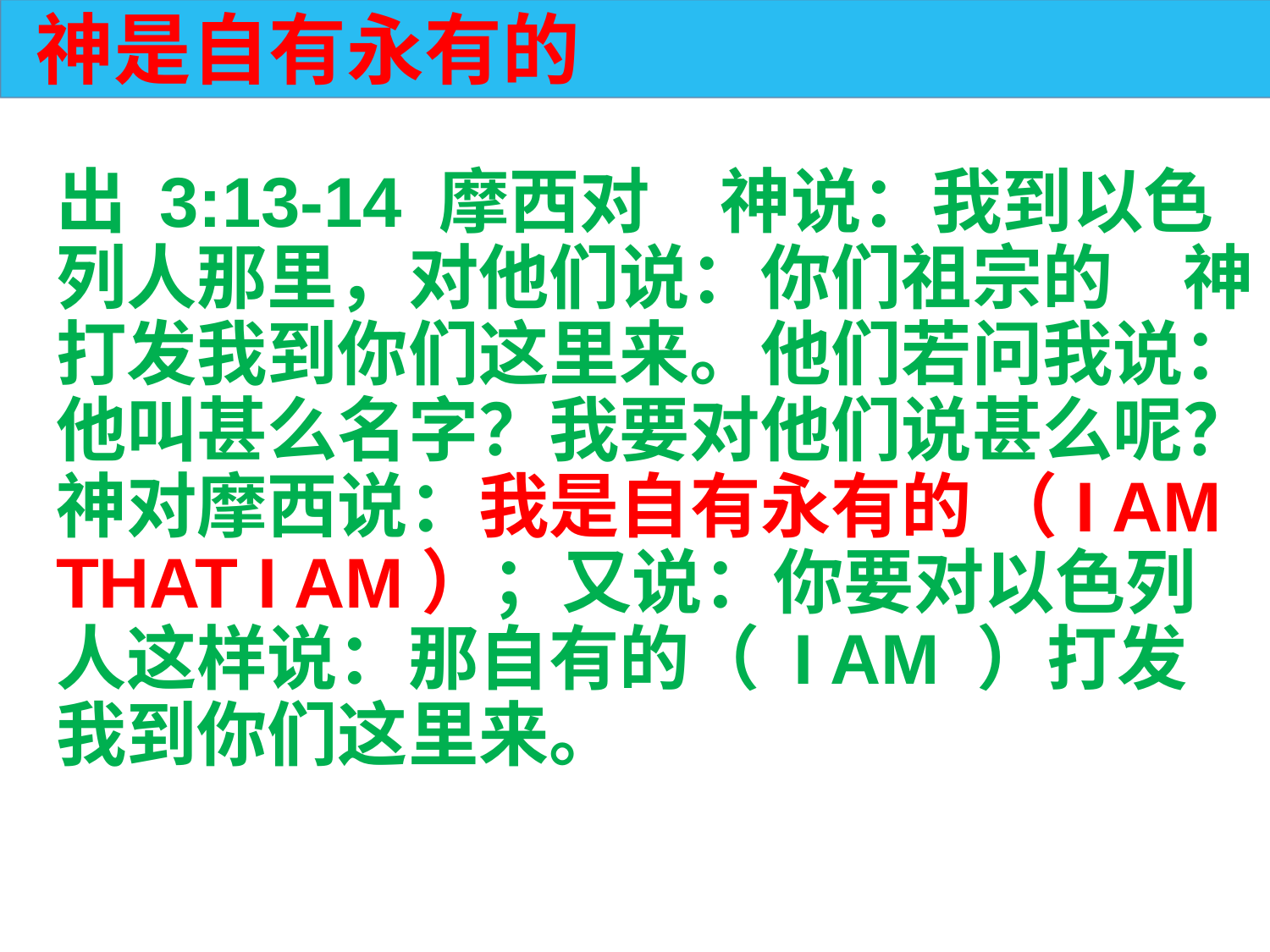

神是自有永有的
出 3:13-14 摩西对　神说：我到以色列人那里，对他们说：你们祖宗的　神打发我到你们这里来。他们若问我说：他叫甚么名字？我要对他们说甚么呢？ 神对摩西说：我是自有永有的 （I AM THAT I AM）；又说：你要对以色列人这样说：那自有的（ I AM ）打发我到你们这里来。